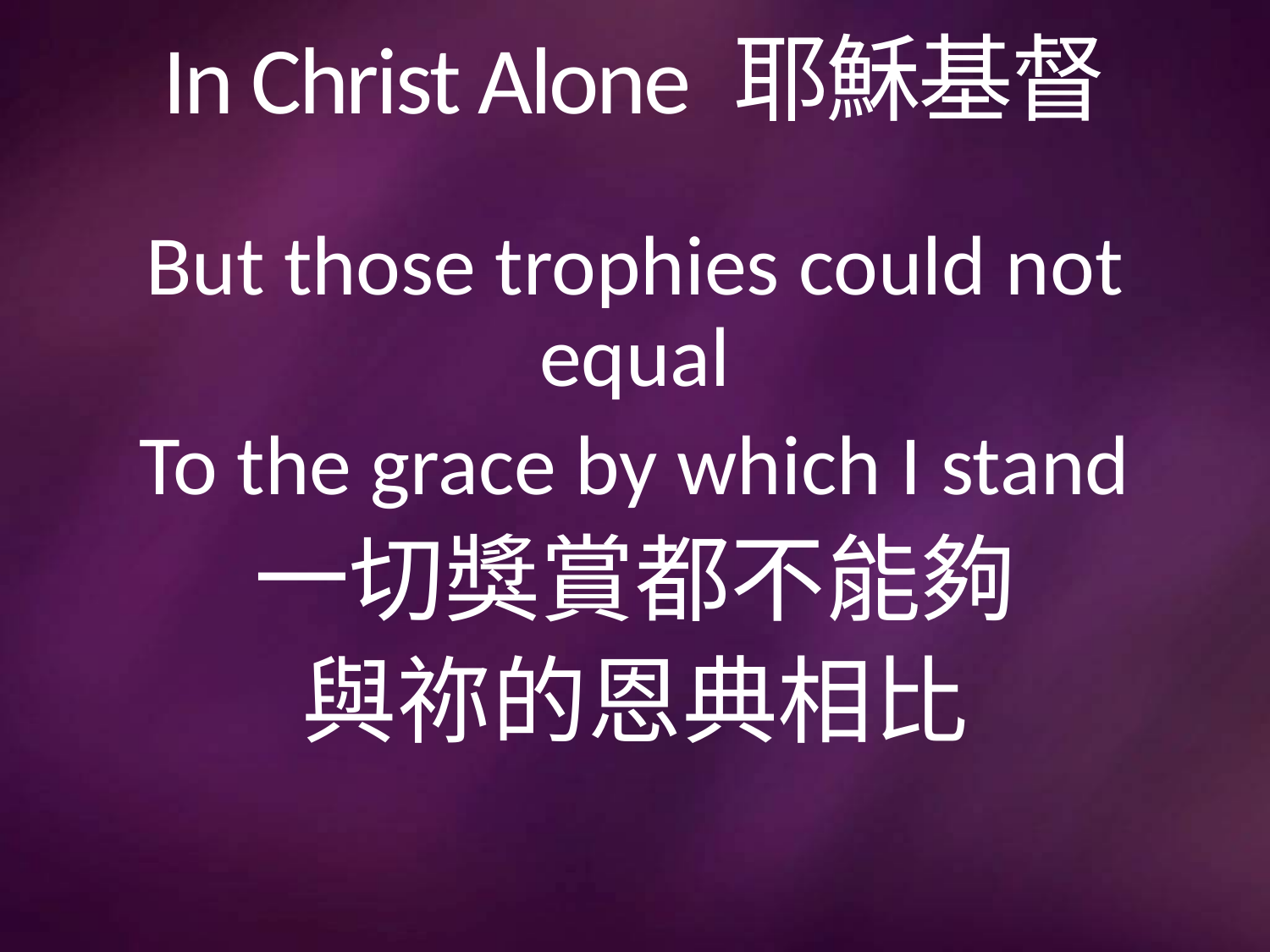

# In Christ Alone 耶穌基督
But those trophies could not equal
To the grace by which I stand
一切獎賞都不能夠
與祢的恩典相比